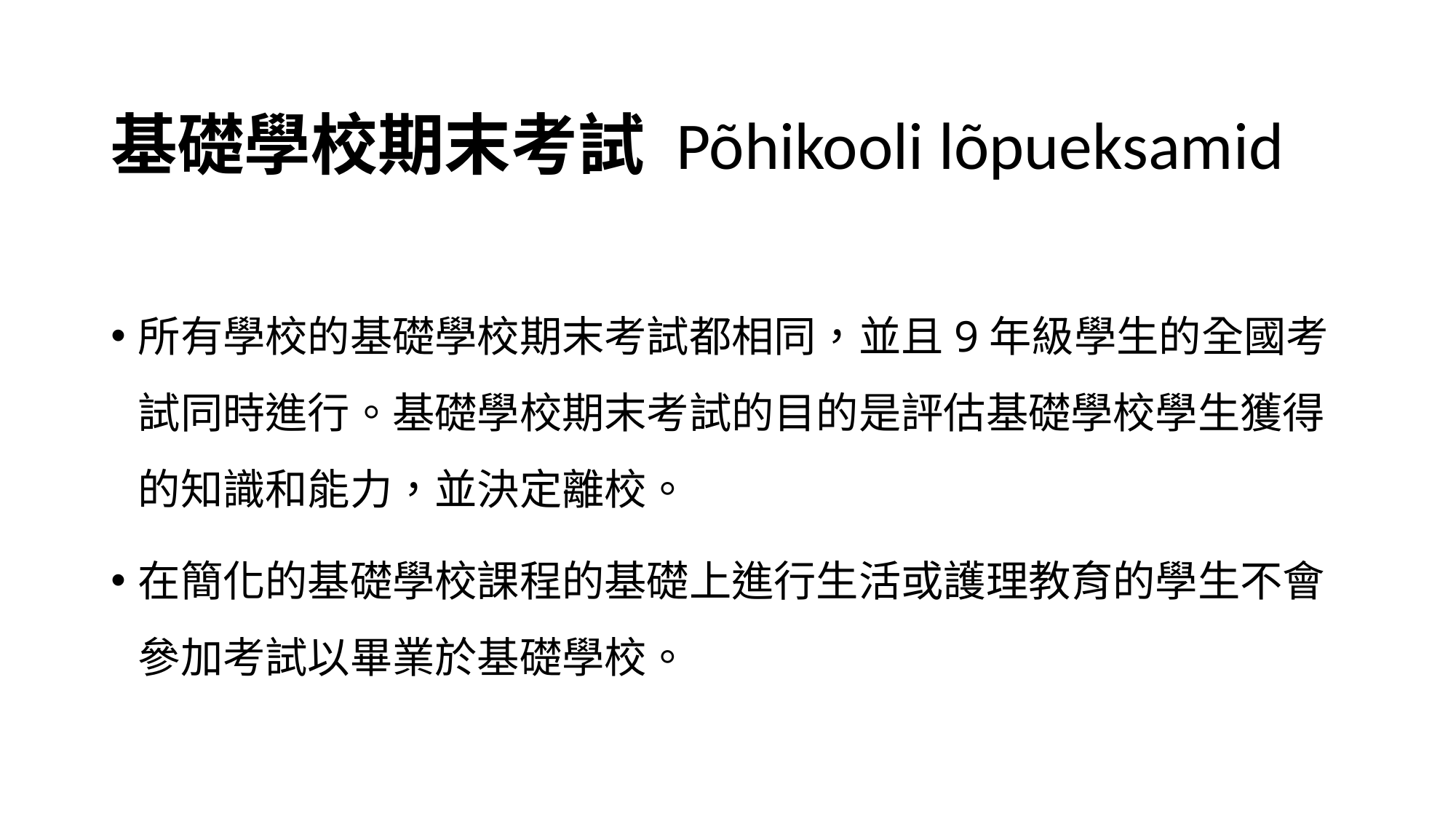

# 基礎學校期末考試 Põhikooli lõpueksamid
所有學校的基礎學校期末考試都相同，並且9年級學生的全國考試同時進行。基礎學校期末考試的目的是評估基礎學校學生獲得的知識和能力，並決定離校。
在簡化的基礎學校課程的基礎上進行生活或護理教育的學生不會參加考試以畢業於基礎學校。